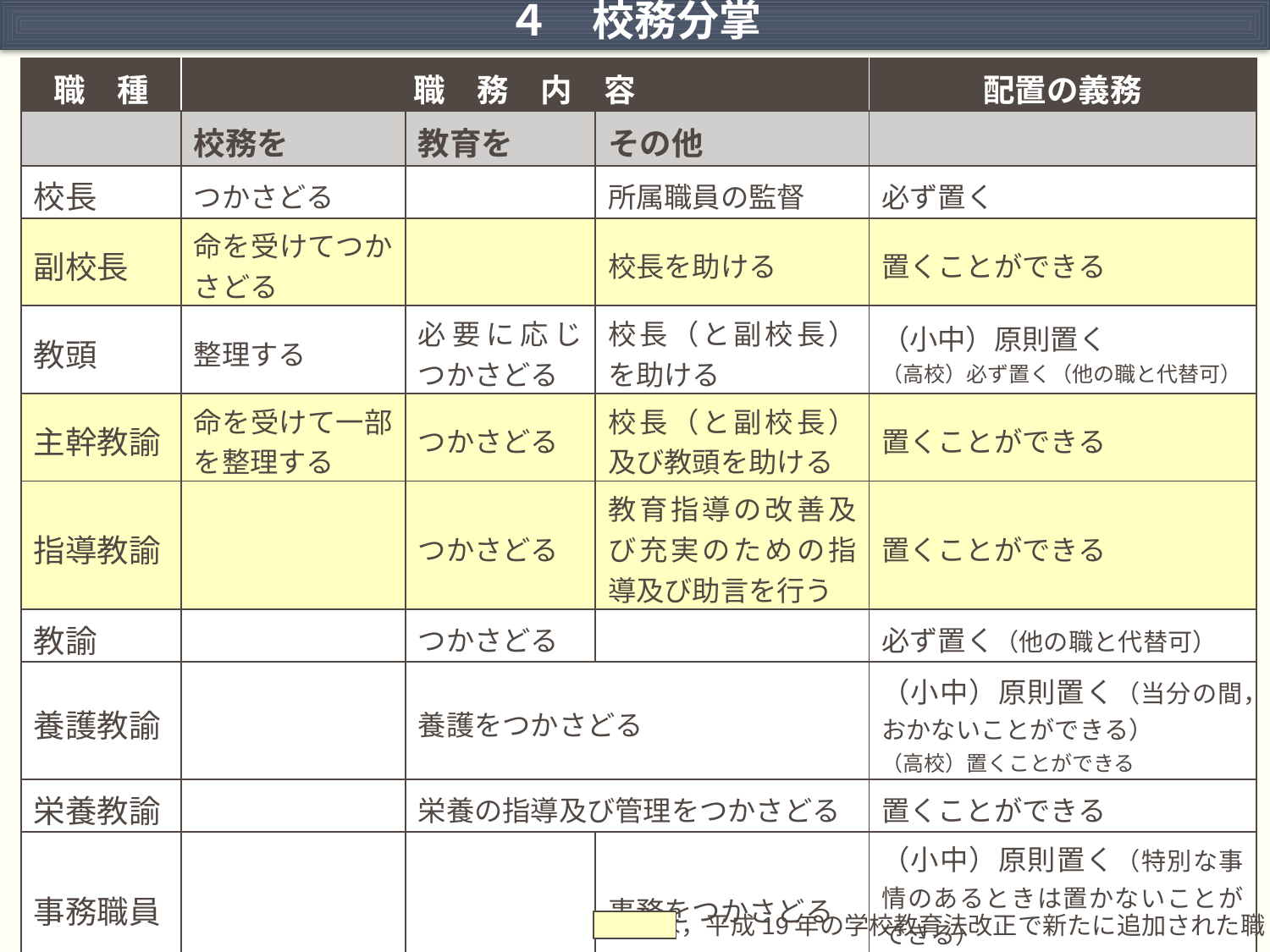

４　校務分掌
| 職　種 | 職　務　内　容 |  |  | 配置の義務 |
| --- | --- | --- | --- | --- |
|  | 校務を | 教育を | その他 |  |
| 校長 | つかさどる |  | 所属職員の監督 | 必ず置く |
| 副校長 | 命を受けてつかさどる |  | 校長を助ける | 置くことができる |
| 教頭 | 整理する | 必要に応じつかさどる | 校長（と副校長）を助ける | （小中）原則置く （高校）必ず置く（他の職と代替可） |
| 主幹教諭 | 命を受けて一部を整理する | つかさどる | 校長（と副校長）及び教頭を助ける | 置くことができる |
| 指導教諭 |  | つかさどる | 教育指導の改善及び充実のための指導及び助言を行う | 置くことができる |
| 教諭 |  | つかさどる |  | 必ず置く（他の職と代替可） |
| 養護教諭 |  | 養護をつかさどる |  | （小中）原則置く（当分の間，おかないことができる） （高校）置くことができる |
| 栄養教諭 |  | 栄養の指導及び管理をつかさどる |  | 置くことができる |
| 事務職員 |  |  | 事務をつかさどる | （小中）原則置く（特別な事情のあるときは置かないことができる） （高校）必ず置く |
は，平成19年の学校教育法改正で新たに追加された職